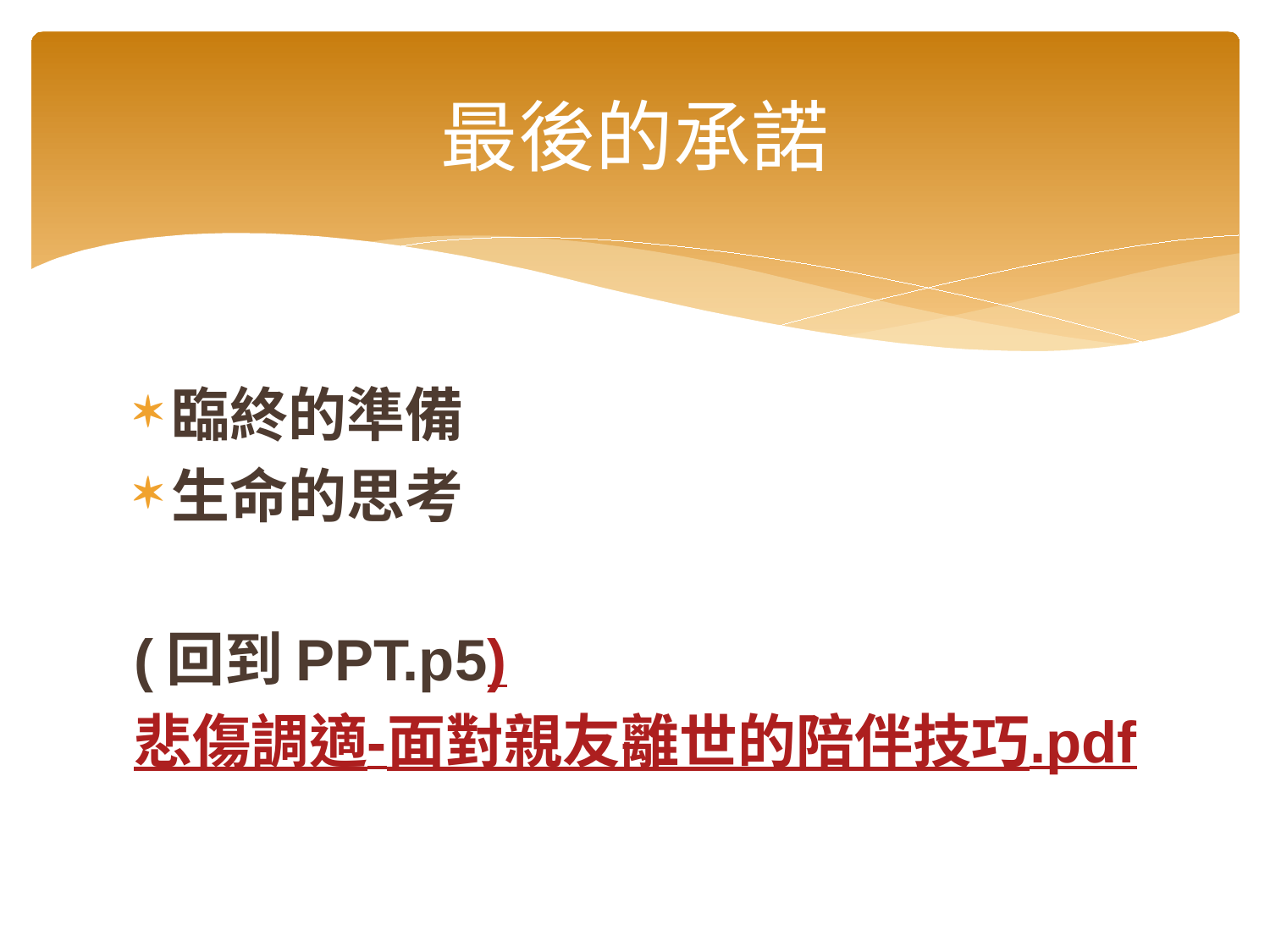

# 最後的承諾
臨終的準備
生命的思考

(回到PPT.p5)
悲傷調適-面對親友離世的陪伴技巧.pdf